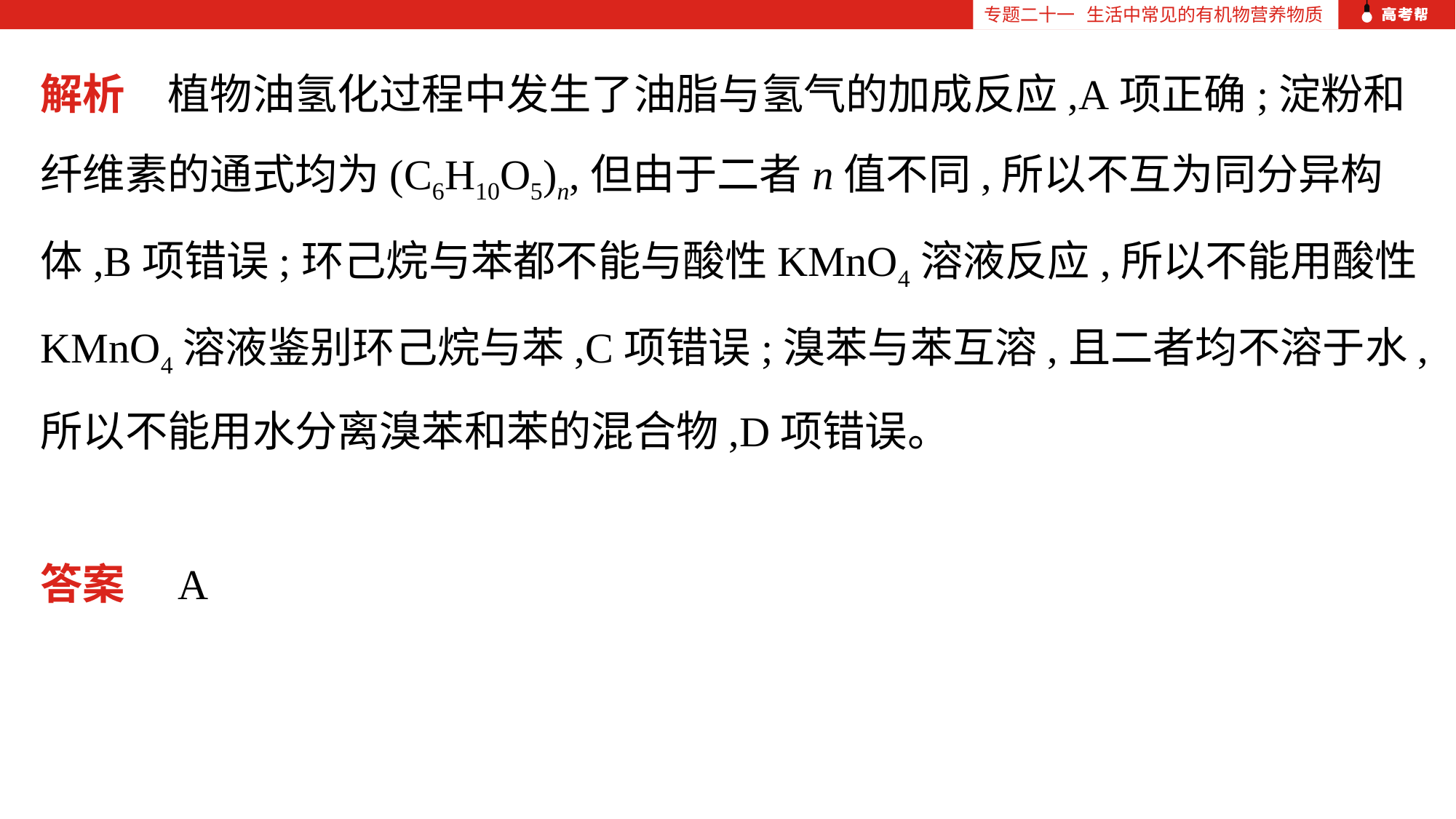

专题二十一   生活中常见的有机物营养物质
解析　植物油氢化过程中发生了油脂与氢气的加成反应,A项正确;淀粉和纤维素的通式均为(C6H10O5)n,但由于二者n值不同,所以不互为同分异构体,B项错误;环己烷与苯都不能与酸性KMnO4溶液反应,所以不能用酸性KMnO4溶液鉴别环己烷与苯,C项错误;溴苯与苯互溶,且二者均不溶于水,所以不能用水分离溴苯和苯的混合物,D项错误。

答案　A